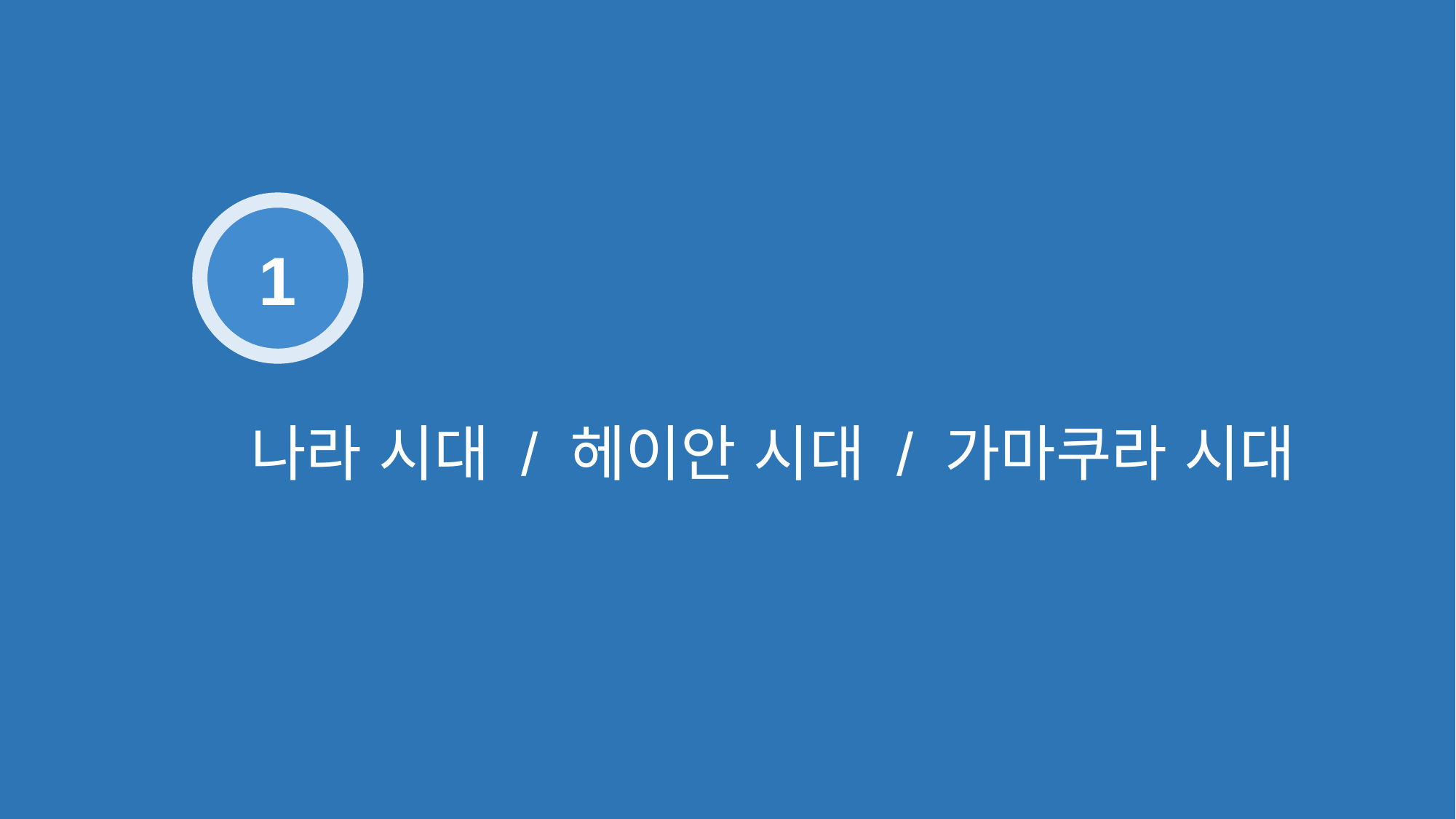

1

나라 시대 / 헤이안 시대 / 가마쿠라 시대